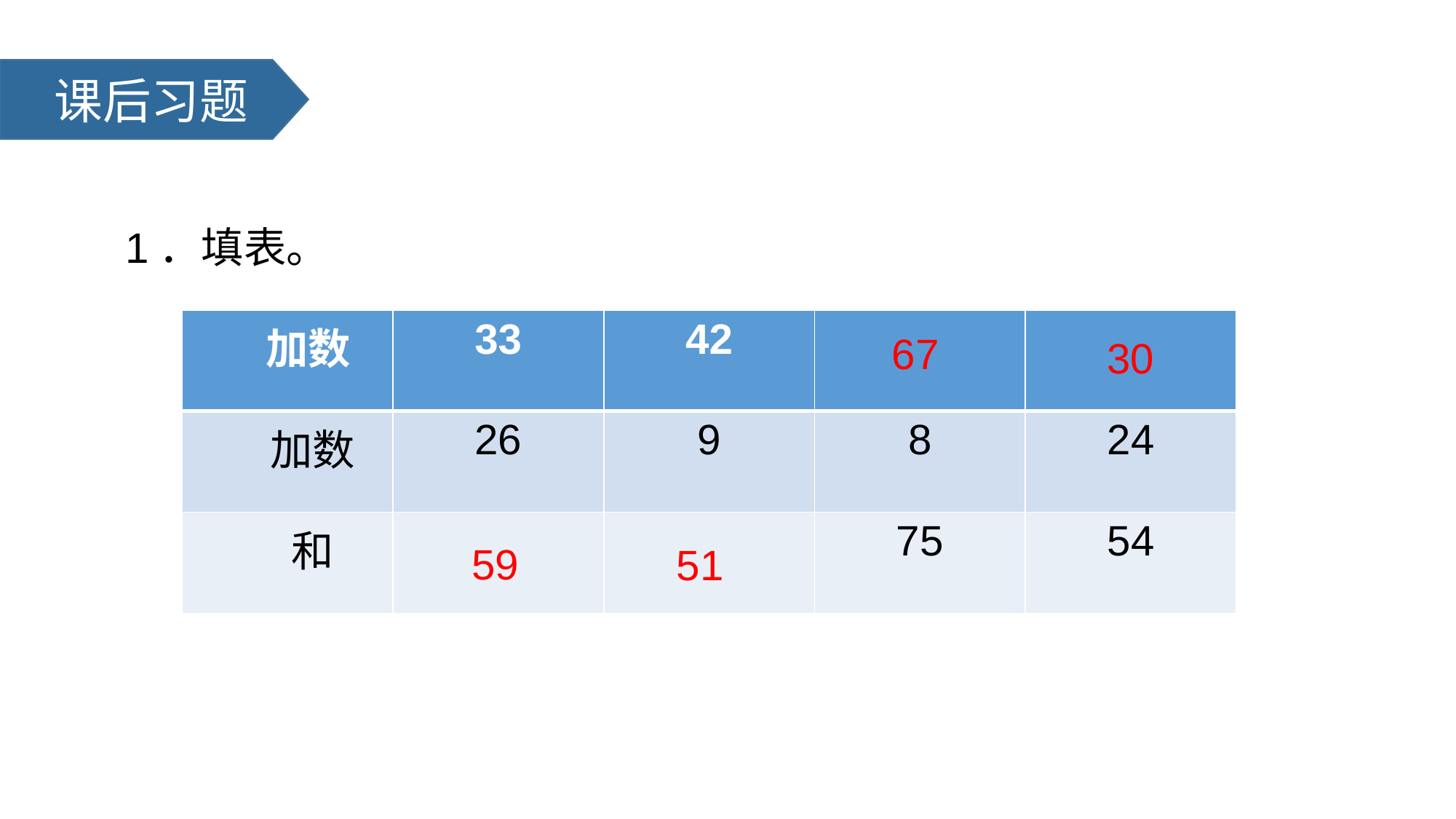

课后习题
1．填表。
| 加数 | 33 | 42 |  |  |
| --- | --- | --- | --- | --- |
| 加数 | 26 | 9 | 8 | 24 |
| 和 |  |  | 75 | 54 |
67
30
59
51